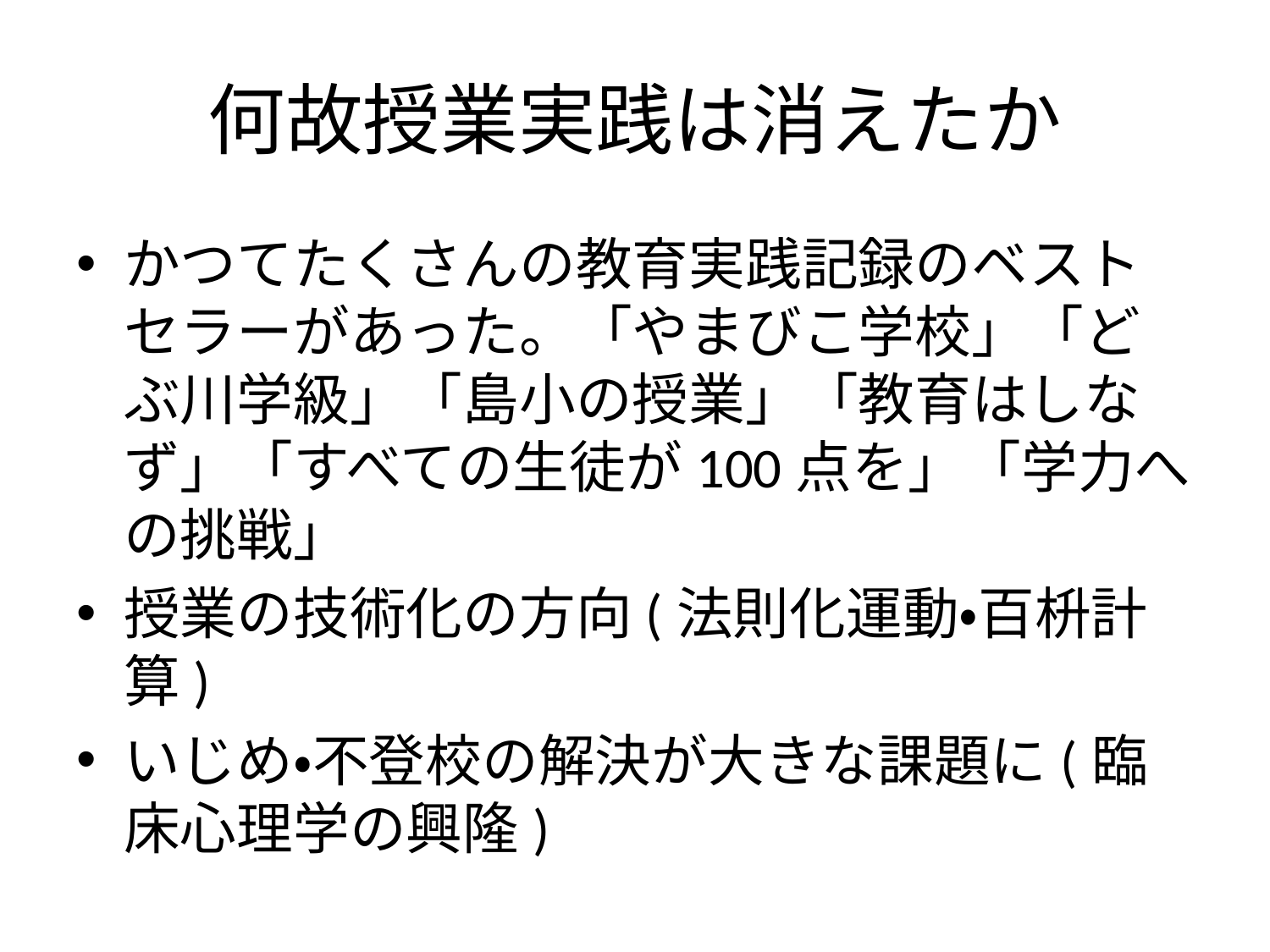

# 何故授業実践は消えたか
かつてたくさんの教育実践記録のベストセラーがあった。「やまびこ学校」「どぶ川学級」「島小の授業」「教育はしなず」「すべての生徒が100点を」「学力への挑戦」
授業の技術化の方向(法則化運動・百枡計算)
いじめ・不登校の解決が大きな課題に(臨床心理学の興隆)